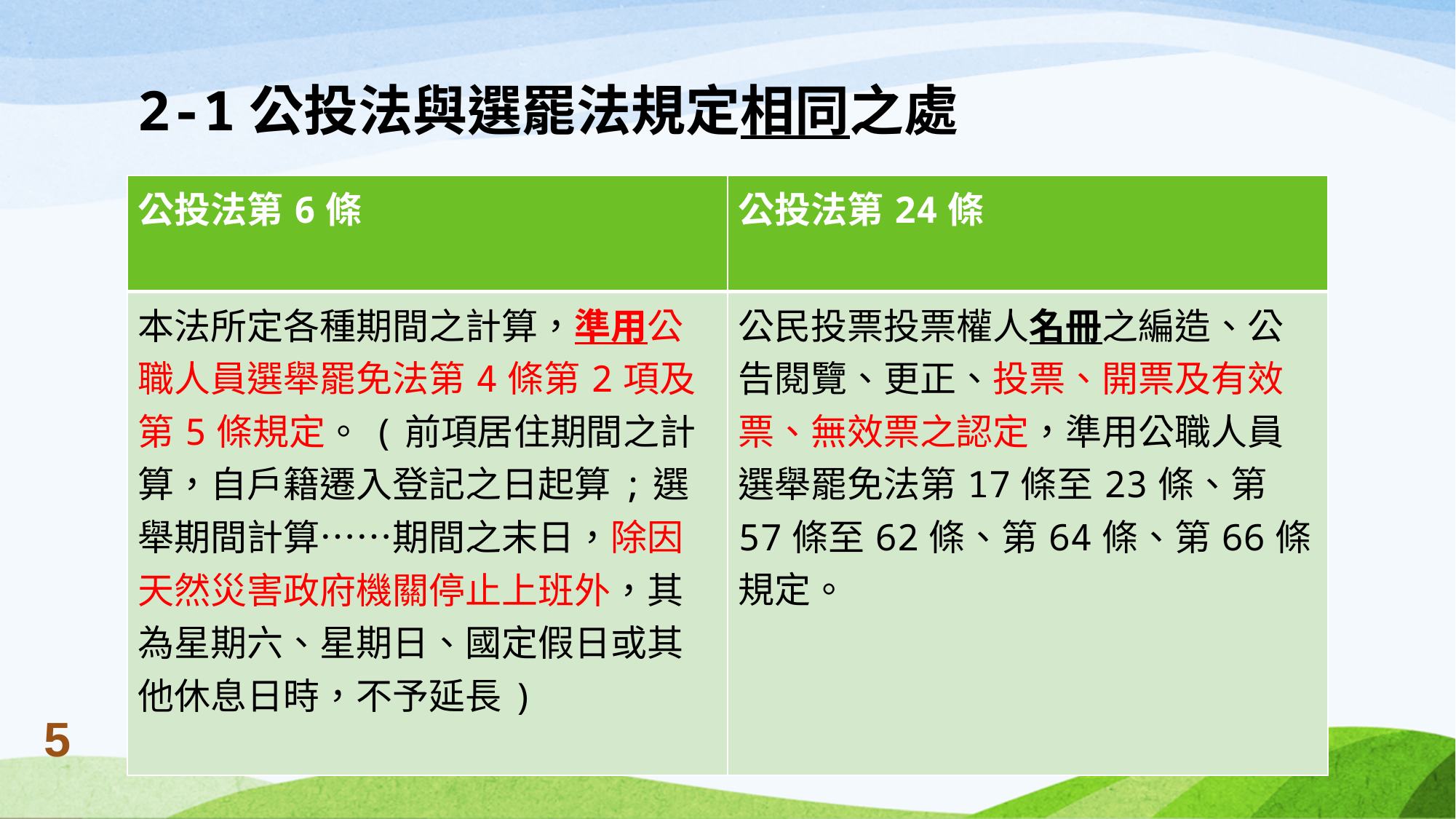

# 2-1公投法與選罷法規定相同之處
| 公投法第6條 | 公投法第24條 |
| --- | --- |
| 本法所定各種期間之計算，準用公職人員選舉罷免法第4條第2項及第5條規定。(前項居住期間之計算，自戶籍遷入登記之日起算;選舉期間計算……期間之末日，除因天然災害政府機關停止上班外，其為星期六、星期日、國定假日或其他休息日時，不予延長) | 公民投票投票權人名冊之編造、公告閱覽、更正、投票、開票及有效票、無效票之認定，準用公職人員選舉罷免法第17條至23條、第57條至62條、第64條、第66條規定。 |

5